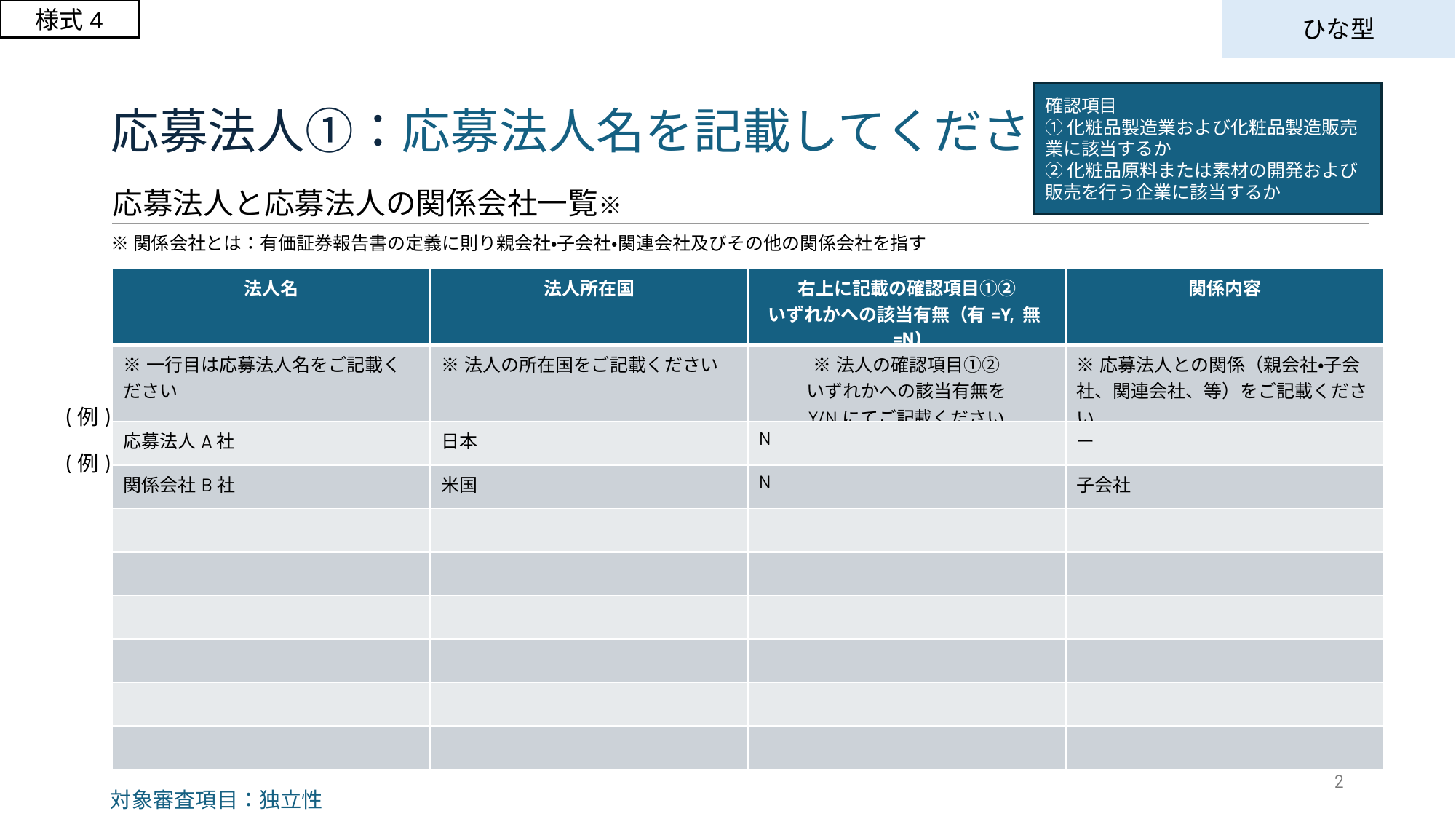

様式4
ひな型

応募法人①：応募法人名を記載してください
確認項目
①化粧品製造業および化粧品製造販売業に該当するか
②化粧品原料または素材の開発および販売を行う企業に該当するか
応募法人と応募法人の関係会社一覧※
※関係会社とは：有価証券報告書の定義に則り親会社・子会社・関連会社及びその他の関係会社を指す
| 法人名 | 法人所在国 | 右上に記載の確認項目①② いずれかへの該当有無（有=Y, 無=N) | 関係内容 |
| --- | --- | --- | --- |
| ※一行目は応募法人名をご記載ください | ※法人の所在国をご記載ください | ※法人の確認項目①② いずれかへの該当有無を Y/Nにてご記載ください | ※応募法人との関係（親会社・子会社、関連会社、等）をご記載ください |
| 応募法人A社 | 日本 | N | ー |
| 関係会社B社 | 米国 | N | 子会社 |
|  |  |  |  |
|  |  |  |  |
|  |  |  |  |
|  |  |  |  |
|  |  |  |  |
|  |  |  |  |
(例)
(例)
2
対象審査項目：独立性